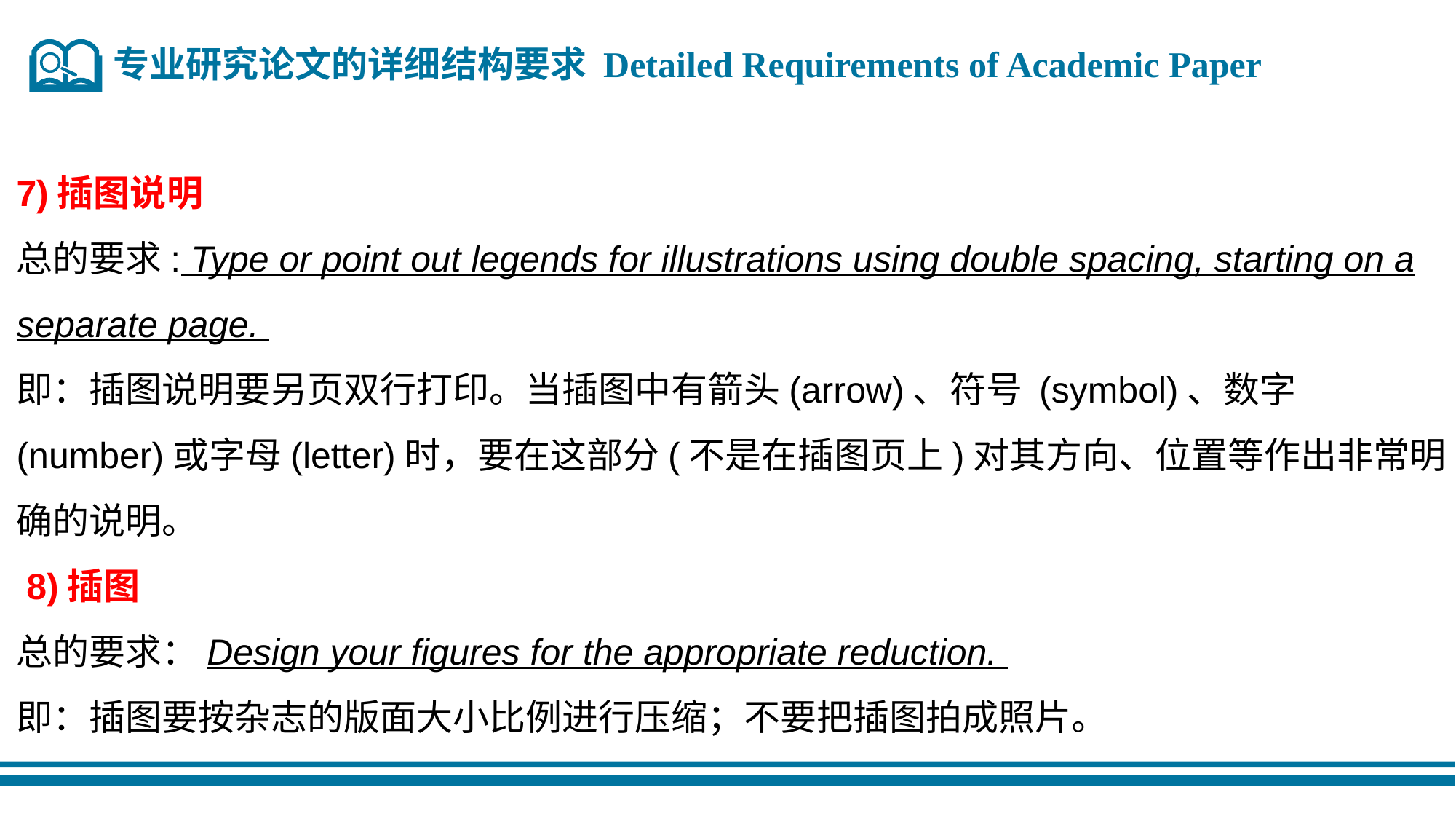

专业研究论文的详细结构要求 Detailed Requirements of Academic Paper
7)插图说明
总的要求: Type or point out legends for illustrations using double spacing, starting on a separate page.
即：插图说明要另页双行打印。当插图中有箭头(arrow)、符号 (symbol)、数字(number)或字母(letter)时，要在这部分(不是在插图页上)对其方向、位置等作出非常明确的说明。
 8)插图
总的要求：Design your figures for the appropriate reduction.
即：插图要按杂志的版面大小比例进行压缩；不要把插图拍成照片。